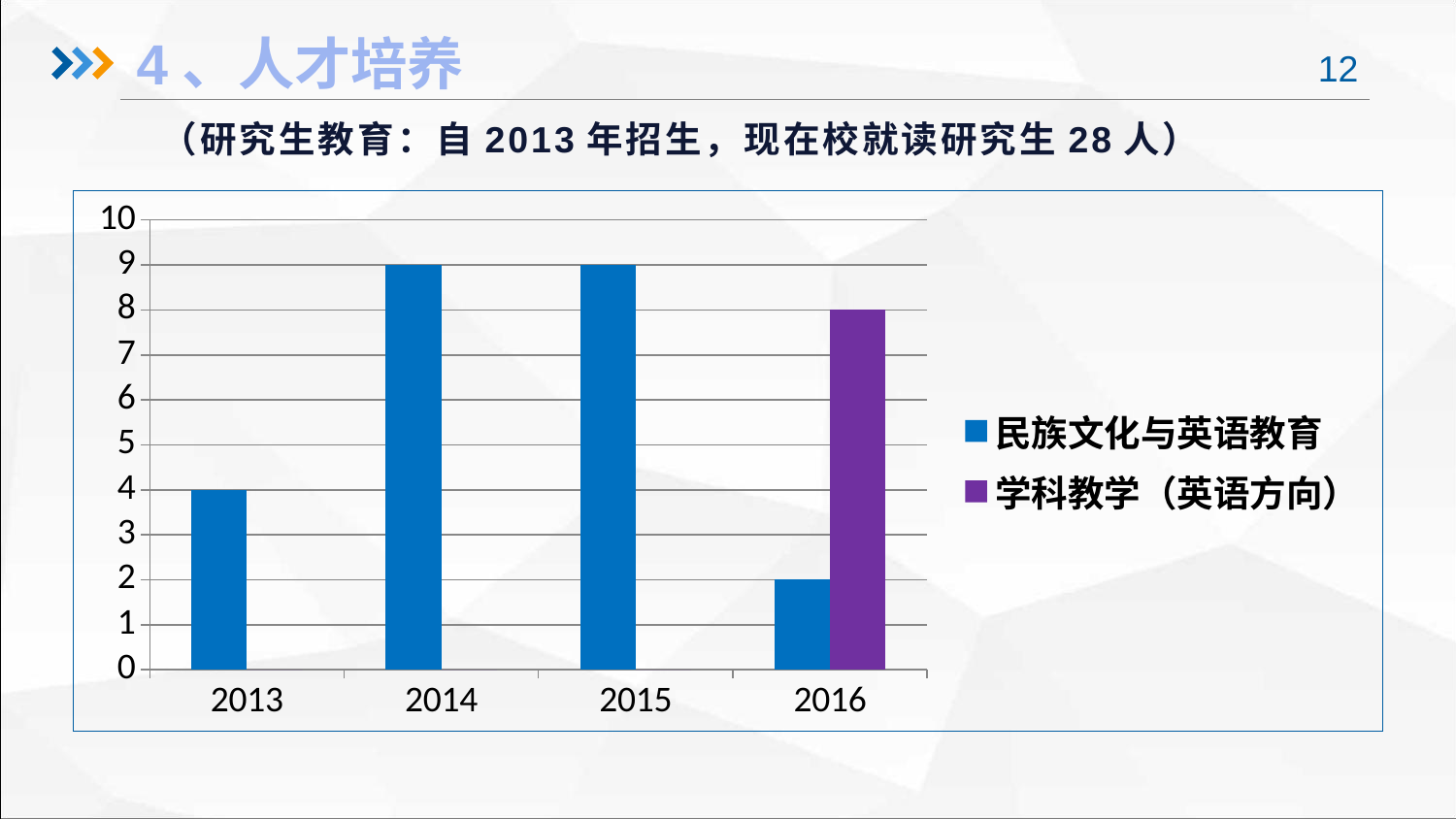

4、人才培养
（研究生教育：自2013年招生，现在校就读研究生28人）

### Chart

| Category | 民族文化与英语教育 | 学科教学（英语方向） |
|---|---|---|
| 2013 | 4.0 | 0.0 |
| 2014 | 9.0 | 0.0 |
| 2015 | 9.0 | 0.0 |
| 2016 | 2.0 | 8.0 |